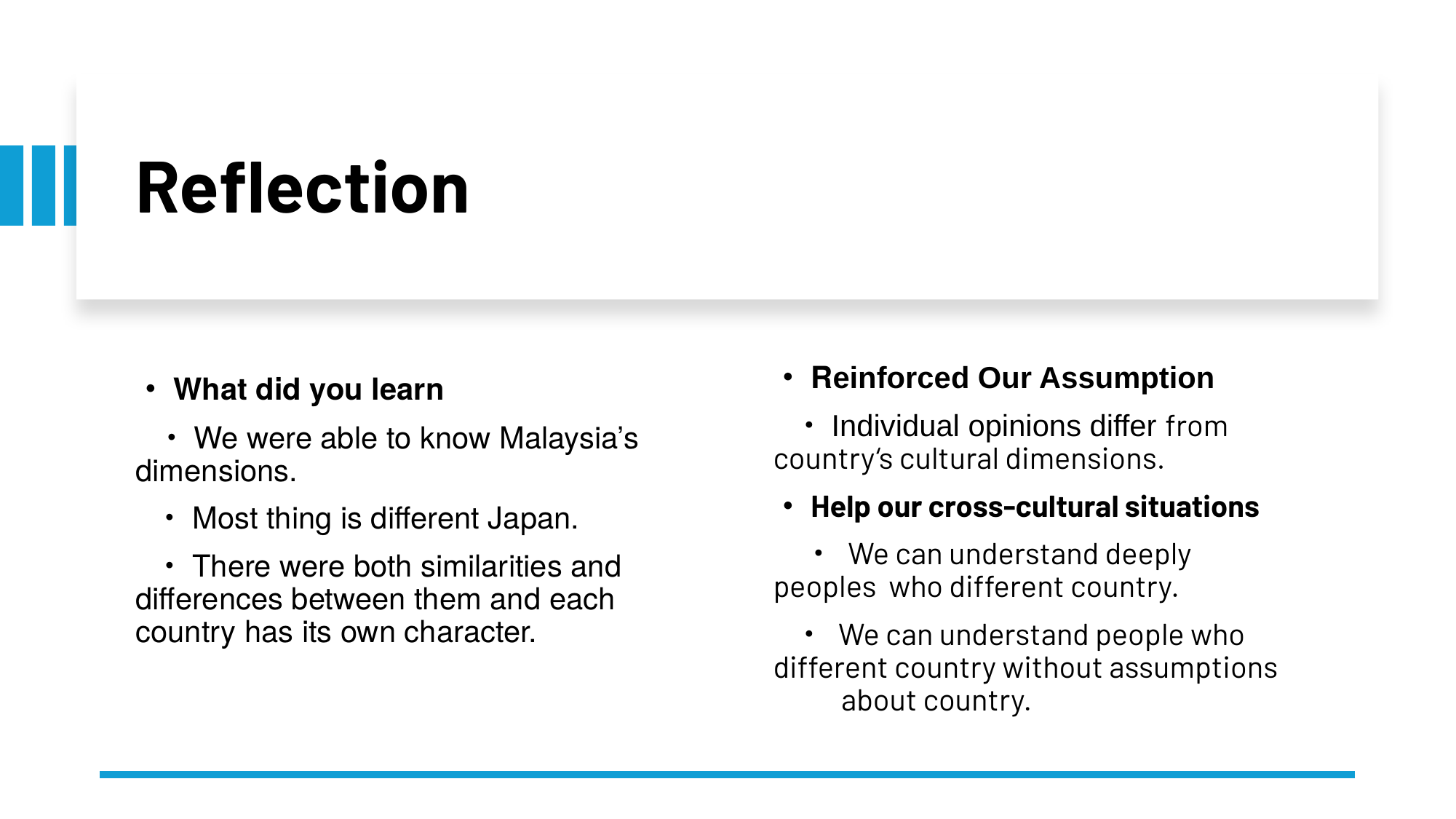

# Reflection

・What did you learn
  ・We were able to know Malaysia’s   dimensions.
  ・Most thing is different Japan.
  ・There were both similarities and differences between them and each country has its own character.

・Reinforced Our Assumption
  ・Individual opinions differ from 　country‘s cultural dimensions.
・Help our cross-cultural situations
　・ We can understand deeply peoples  who different country.
  ・ We can understand people who different country without assumptions 　　about country.